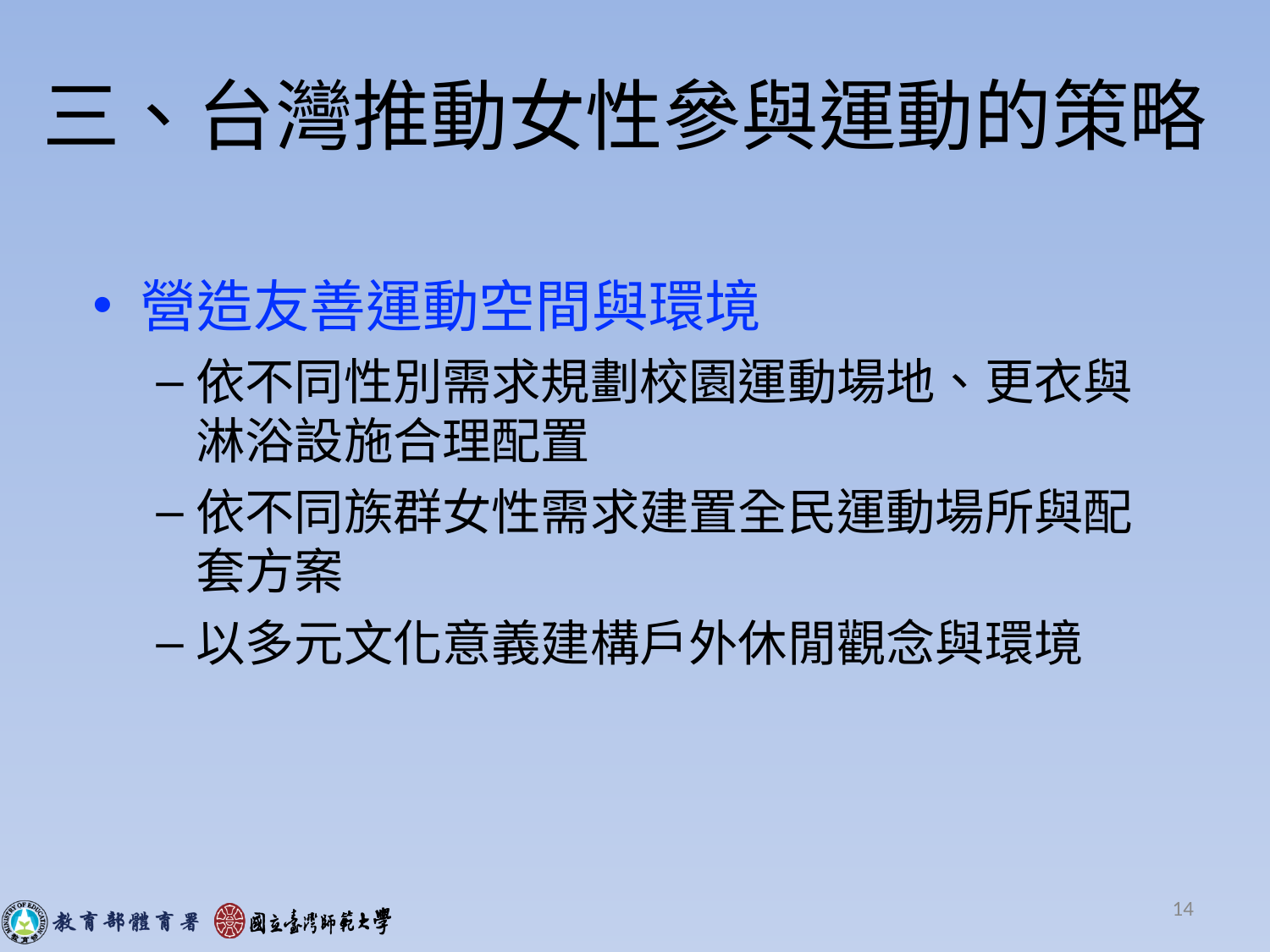

# 三、台灣推動女性參與運動的策略
營造友善運動空間與環境
依不同性別需求規劃校園運動場地、更衣與淋浴設施合理配置
依不同族群女性需求建置全民運動場所與配套方案
以多元文化意義建構戶外休閒觀念與環境
14